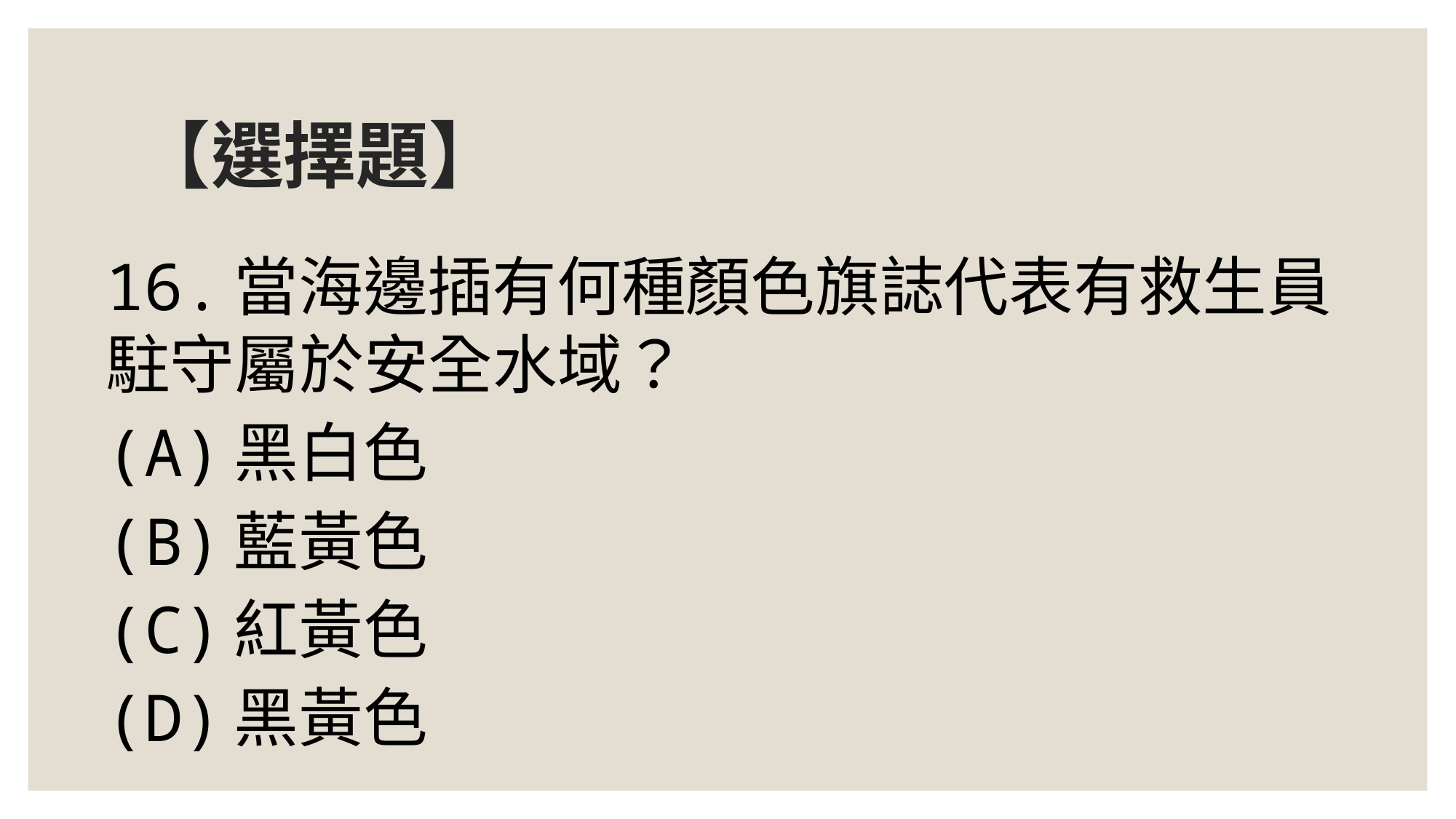

# 【選擇題】
16.當海邊插有何種顏色旗誌代表有救生員駐守屬於安全水域？
(A)黑白色
(B)藍黃色
(C)紅黃色
(D)黑黃色